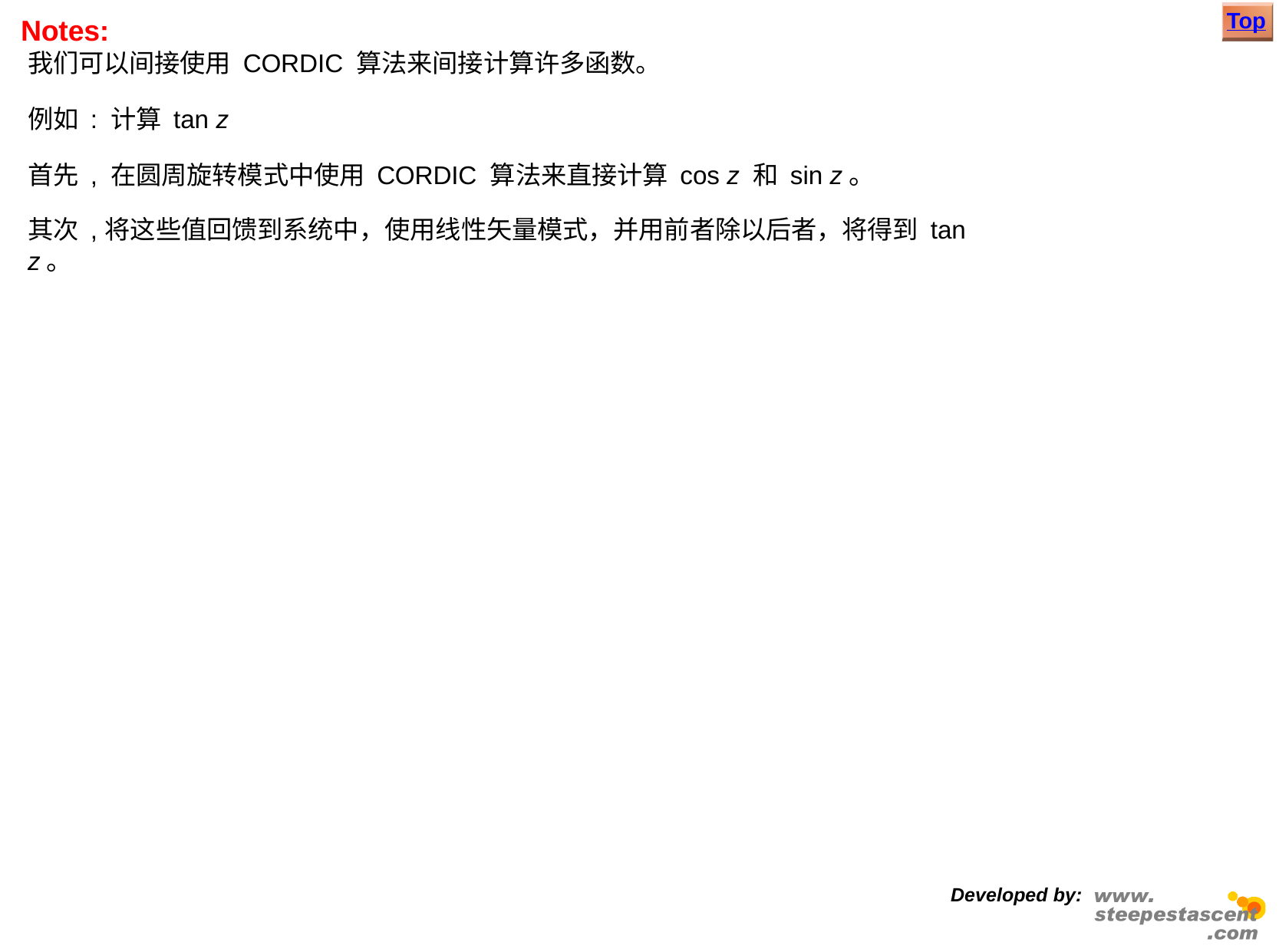

Top
Notes:
我们可以间接使用 CORDIC 算法来间接计算许多函数。
例如 : 计算 tan z
首先 , 在圆周旋转模式中使用 CORDIC 算法来直接计算 cos z 和 sin z。
其次 , 将这些值回馈到系统中，使用线性矢量模式，并用前者除以后者，将得到 tan z。
Developed by: